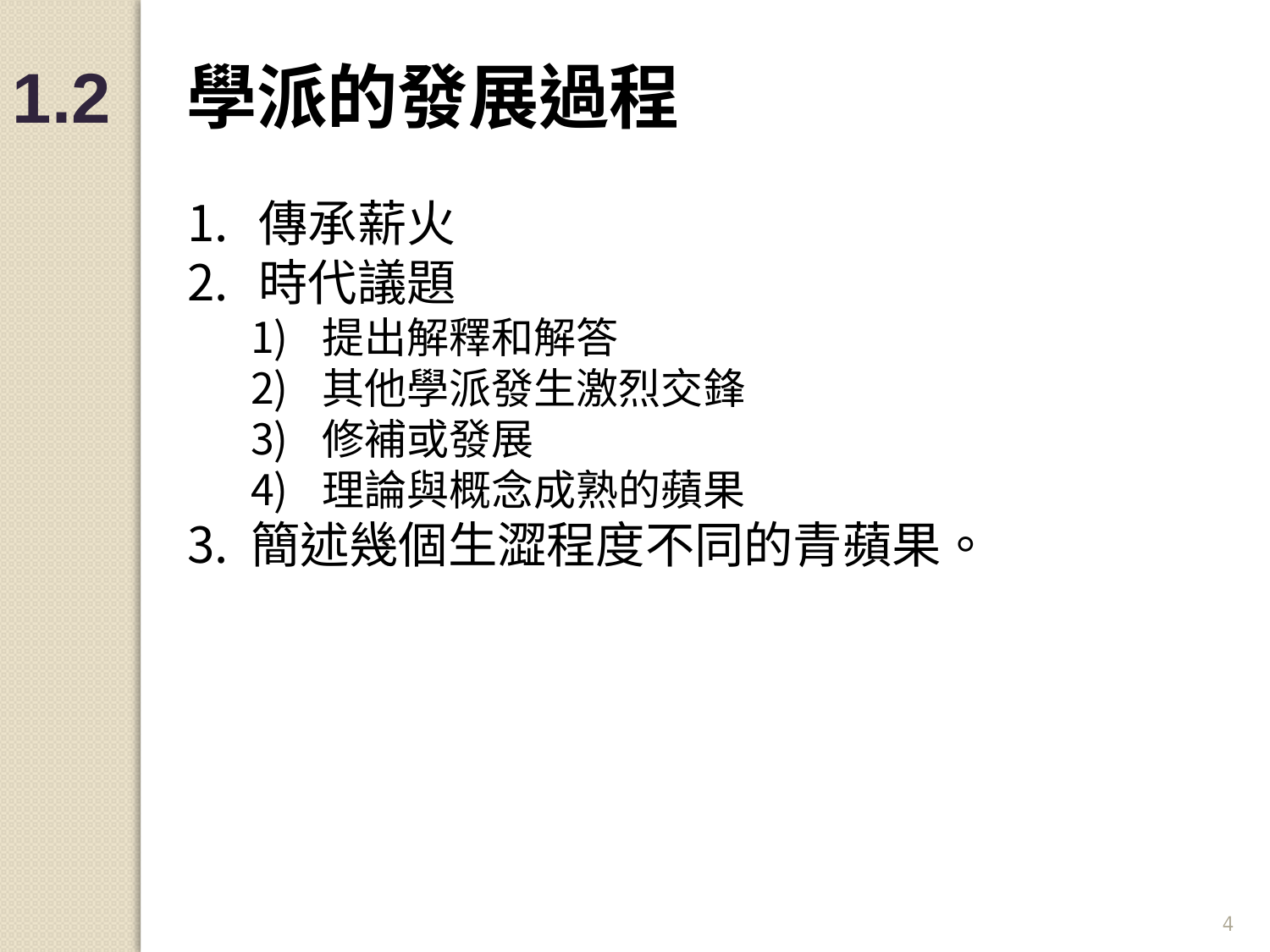

1.2   學派的發展過程
傳承薪火
時代議題
提出解釋和解答
其他學派發生激烈交鋒
修補或發展
理論與概念成熟的蘋果
簡述幾個生澀程度不同的青蘋果。
4